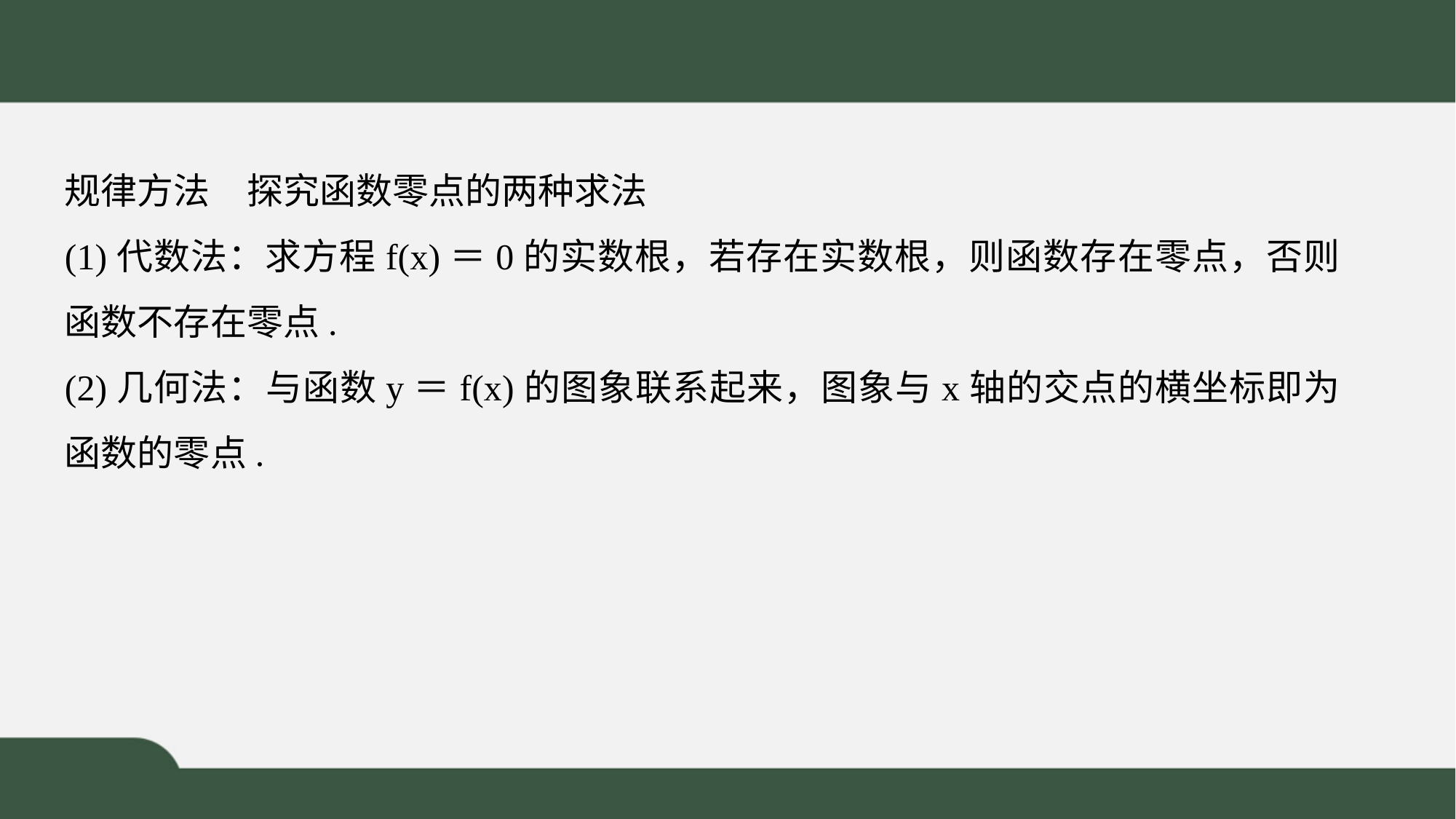

规律方法　探究函数零点的两种求法
(1)代数法：求方程f(x)＝0的实数根，若存在实数根，则函数存在零点，否则函数不存在零点.
(2)几何法：与函数y＝f(x)的图象联系起来，图象与x轴的交点的横坐标即为函数的零点.